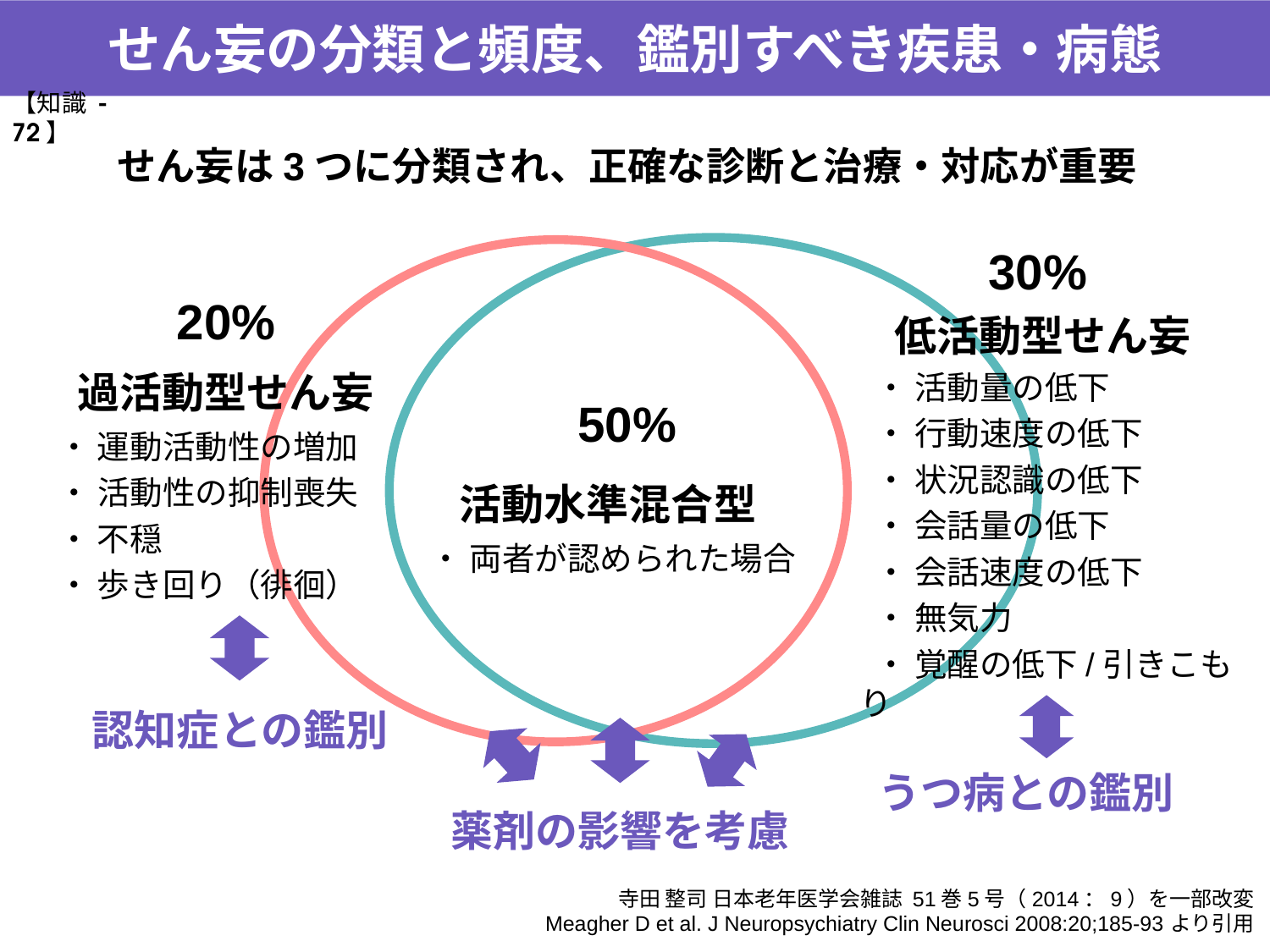

せん妄の分類と頻度、鑑別すべき疾患・病態
【知識 -72】
せん妄は3つに分類され、正確な診断と治療・対応が重要
30%

20%
低活動型せん妄
 ・ 活動量の低下
 ・ 行動速度の低下
 ・ 状況認識の低下
 ・ 会話量の低下
 ・ 会話速度の低下
 ・ 無気力
 ・ 覚醒の低下/引きこもり
 過活動型せん妄
・ 運動活動性の増加
・ 活動性の抑制喪失
・ 不穏
・ 歩き回り（徘徊）
50%
活動水準混合型
・ 両者が認められた場合

認知症との鑑別

うつ病との鑑別
薬剤の影響を考慮
寺田 整司 日本老年医学会雑誌 51巻5号（2014：9）を一部改変
Meagher D et al. J Neuropsychiatry Clin Neurosci 2008:20;185-93より引用